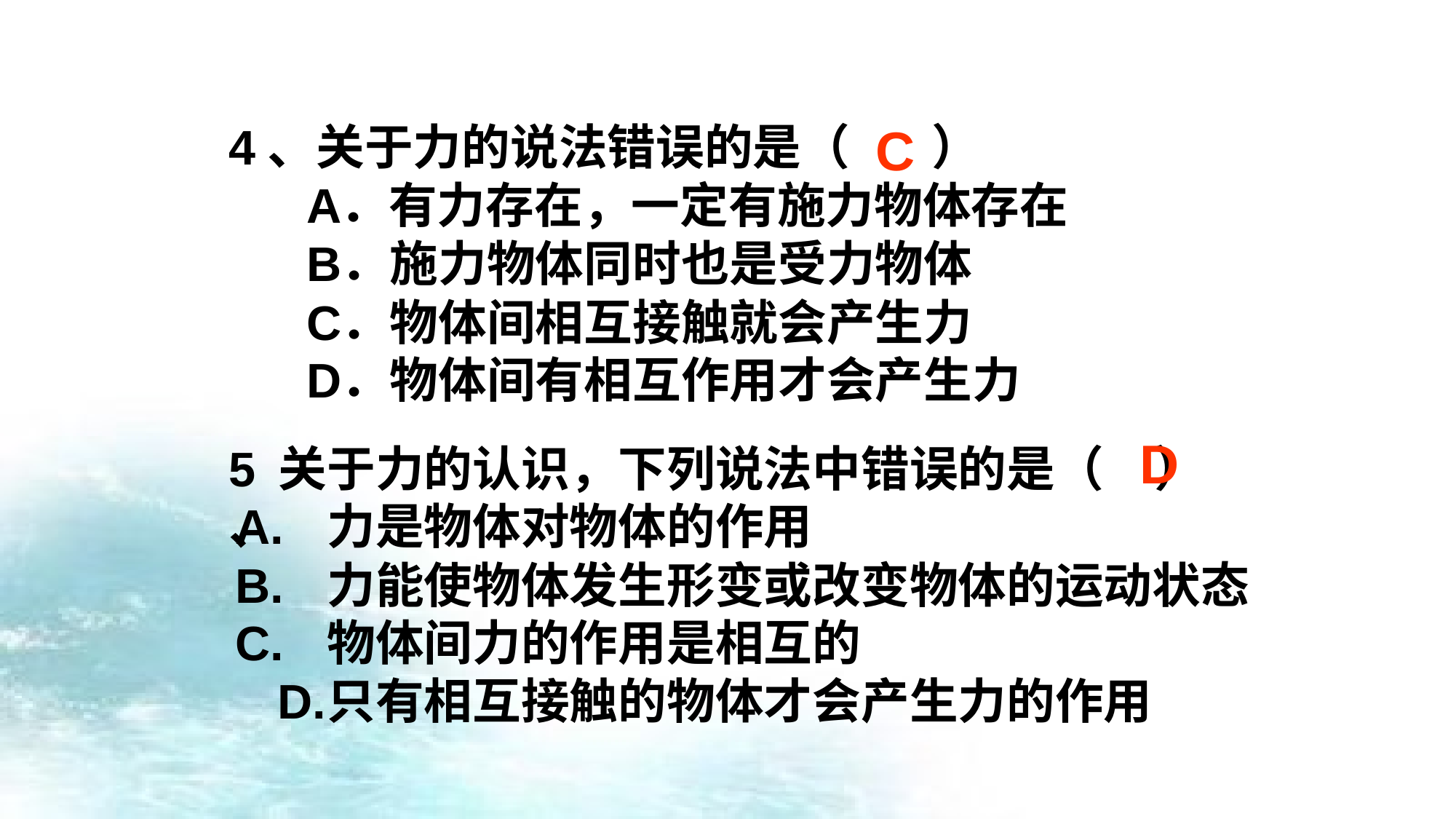

C
）

4、关于力的说法错误的是（
     A
．有力存在，一定有施力物体存在

     B
．施力物体同时也是受力物体

     C
．物体间相互接触就会产生力

     D
．物体间有相互作用才会产生力

D

5、
关于力的认识，下列说法中错误的是（

）

    A.
力是物体对物体的作用

    B.
力能使物体发生形变或改变物体的运动状态

    C.
物体间力的作用是相互的

D.
只有相互接触的物体才会产生力的作用